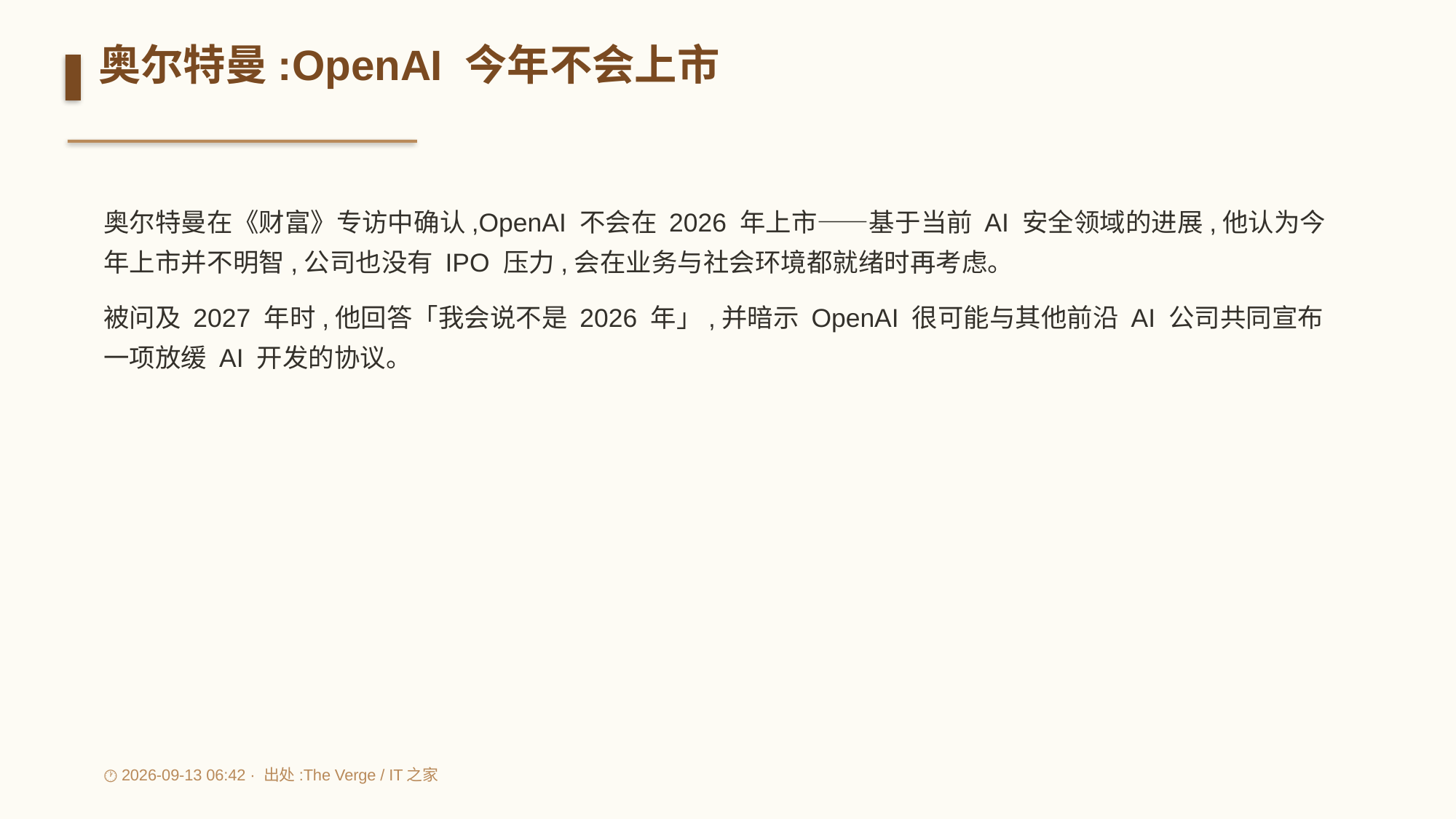

奥尔特曼:OpenAI 今年不会上市

奥尔特曼在《财富》专访中确认,OpenAI 不会在 2026 年上市——基于当前 AI 安全领域的进展,他认为今年上市并不明智,公司也没有 IPO 压力,会在业务与社会环境都就绪时再考虑。
被问及 2027 年时,他回答「我会说不是 2026 年」,并暗示 OpenAI 很可能与其他前沿 AI 公司共同宣布一项放缓 AI 开发的协议。
🕐 2026-09-13 06:42 · 出处:The Verge / IT之家